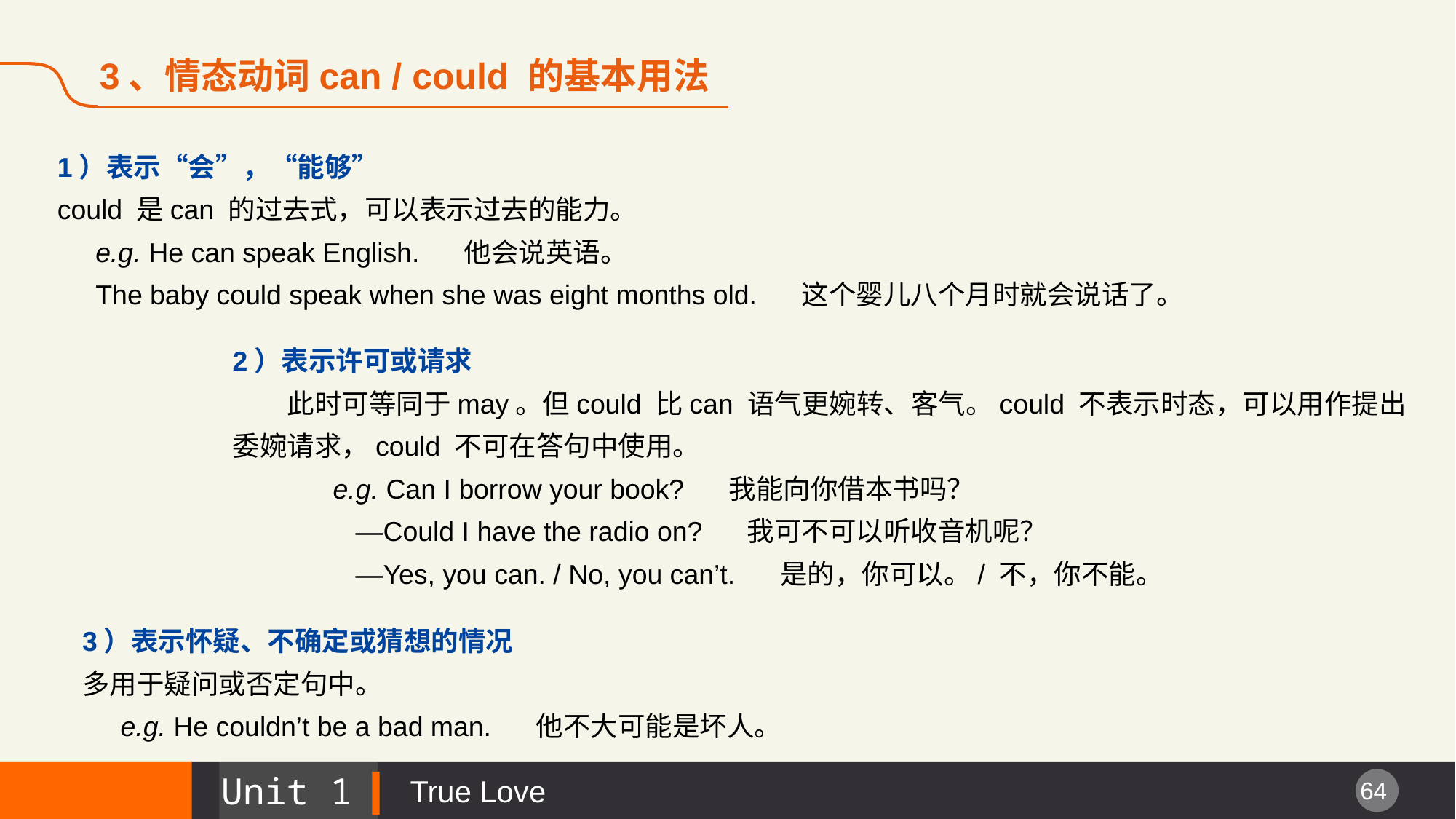

3、情态动词can / could 的基本用法
1）表示“会”，“能够”
could 是can 的过去式，可以表示过去的能力。
     e.g. He can speak English.     他会说英语。
     The baby could speak when she was eight months old.     这个婴儿八个月时就会说话了。
2）表示许可或请求
此时可等同于may。但could 比can 语气更婉转、客气。could 不表示时态，可以用作提出委婉请求，could 不可在答句中使用。
      e.g. Can I borrow your book?     我能向你借本书吗？
         —Could I have the radio on?     我可不可以听收音机呢？
         —Yes, you can. / No, you can’t.     是的，你可以。/ 不，你不能。
3）表示怀疑、不确定或猜想的情况
多用于疑问或否定句中。
     e.g. He couldn’t be a bad man.     他不大可能是坏人。